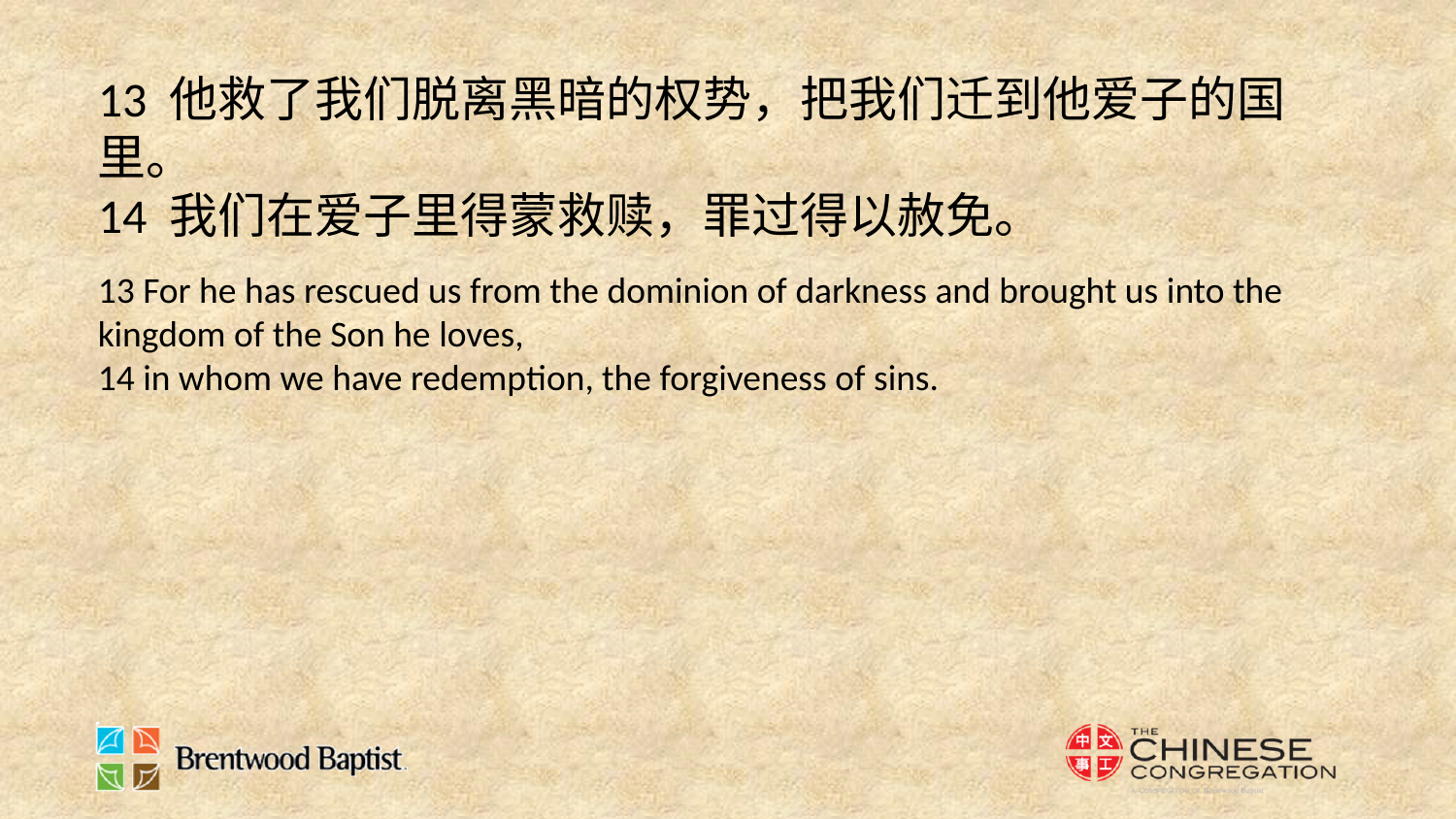

13 他救了我们脱离黑暗的权势，把我们迁到他爱子的国里。
14 我们在爱子里得蒙救赎，罪过得以赦免。

13 For he has rescued us from the dominion of darkness and brought us into the kingdom of the Son he loves,
14 in whom we have redemption, the forgiveness of sins.